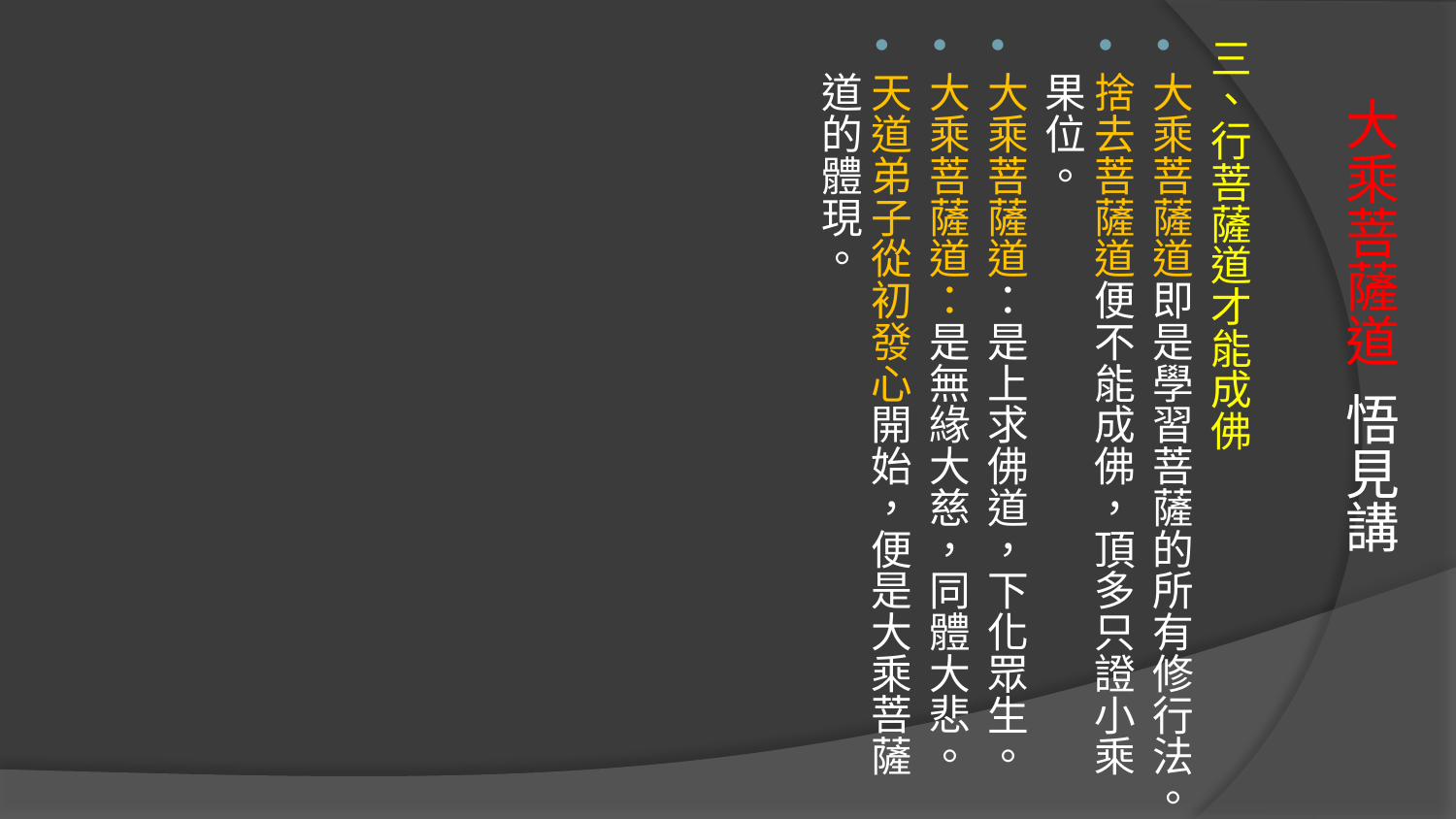

三、行菩薩道才能成佛
大乘菩薩道即是學習菩薩的所有修行法。
捨去菩薩道便不能成佛，頂多只證小乘果位。
大乘菩薩道：是上求佛道，下化眾生。
大乘菩薩道：是無緣大慈，同體大悲。
天道弟子從初發心開始，便是大乘菩薩道的體現。

# 大乘菩薩道  悟見講